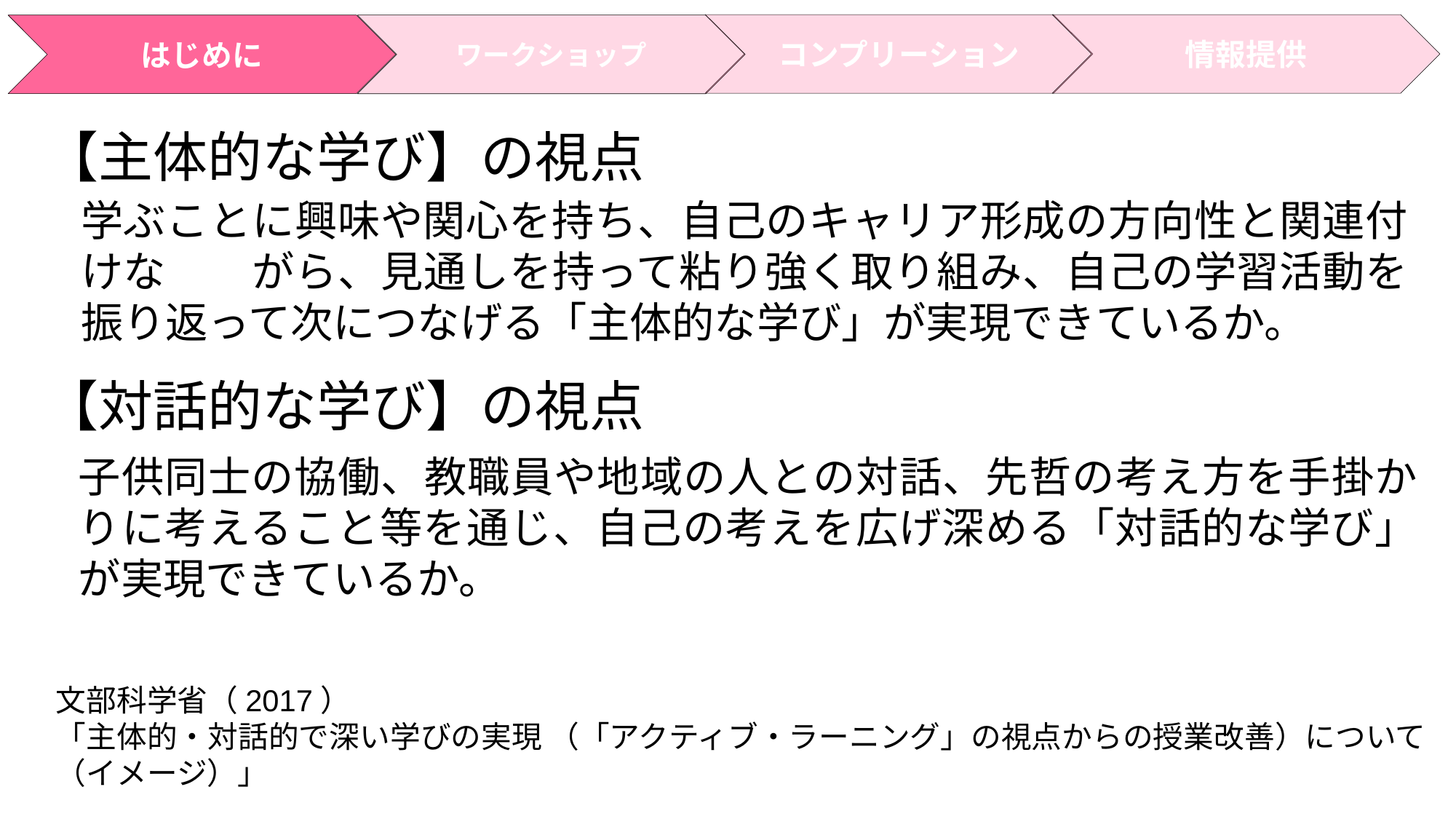

情報提供
コンプリーション
はじめに
ワークショップ
【主体的な学び】の視点
学ぶことに興味や関心を持ち、自己のキャリア形成の方向性と関連付けな　　がら、見通しを持って粘り強く取り組み、自己の学習活動を振り返って次につなげる「主体的な学び」が実現できているか。
【対話的な学び】の視点
子供同士の協働、教職員や地域の人との対話、先哲の考え方を手掛かりに考えること等を通じ、自己の考えを広げ深める「対話的な学び」が実現できているか。
文部科学省（2017）
「主体的・対話的で深い学びの実現 （「アクティブ・ラーニング」の視点からの授業改善）について（イメージ）」
11
５